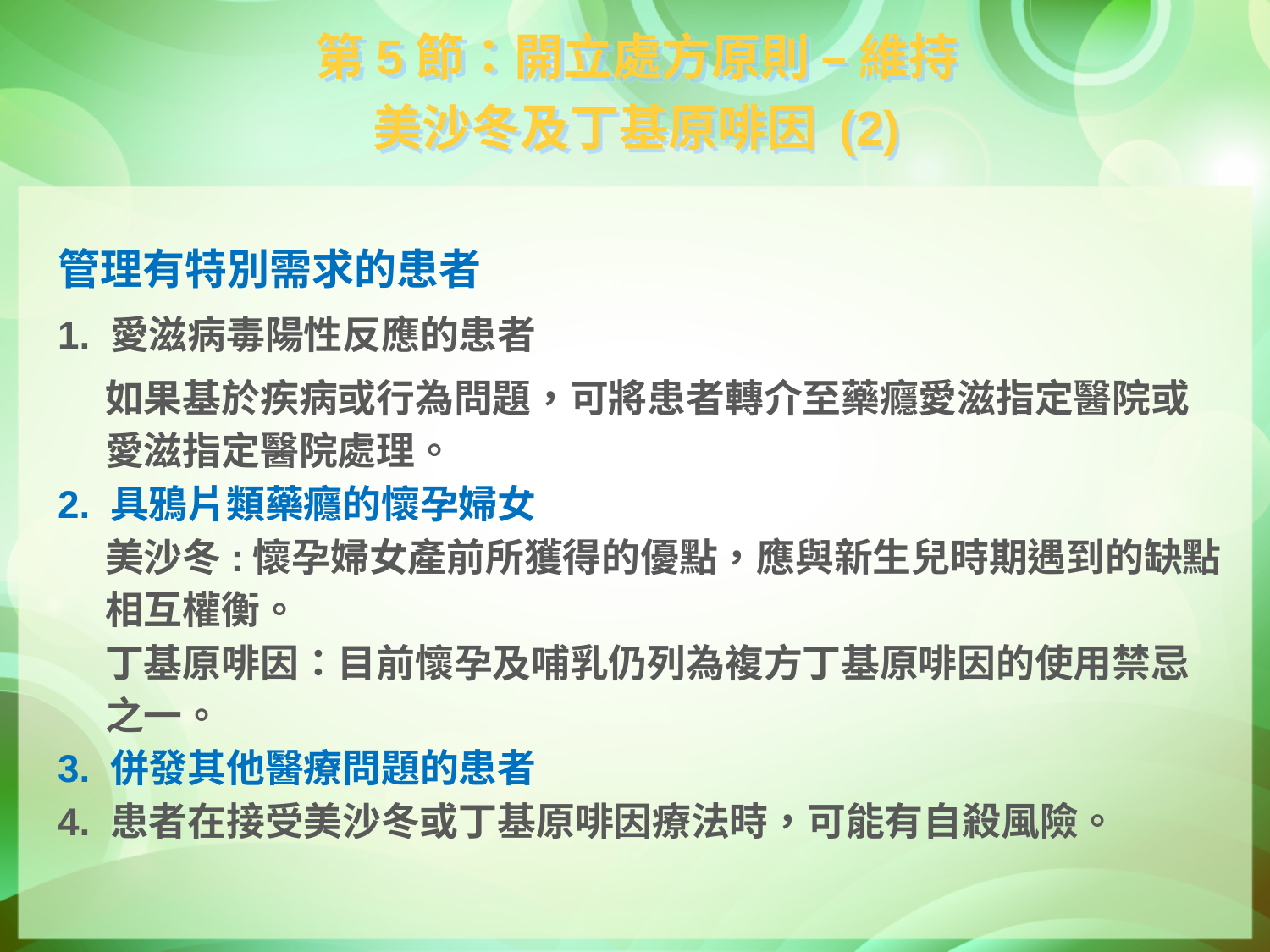

第5節：開立處方原則 – 維持
美沙冬及丁基原啡因 (2)
管理有特別需求的患者
1. 愛滋病毒陽性反應的患者
	如果基於疾病或行為問題，可將患者轉介至藥癮愛滋指定醫院或愛滋指定醫院處理。
2. 具鴉片類藥癮的懷孕婦女
	美沙冬:懷孕婦女產前所獲得的優點，應與新生兒時期遇到的缺點相互權衡。
	丁基原啡因：目前懷孕及哺乳仍列為複方丁基原啡因的使用禁忌之一。
3. 併發其他醫療問題的患者
4. 患者在接受美沙冬或丁基原啡因療法時，可能有自殺風險。